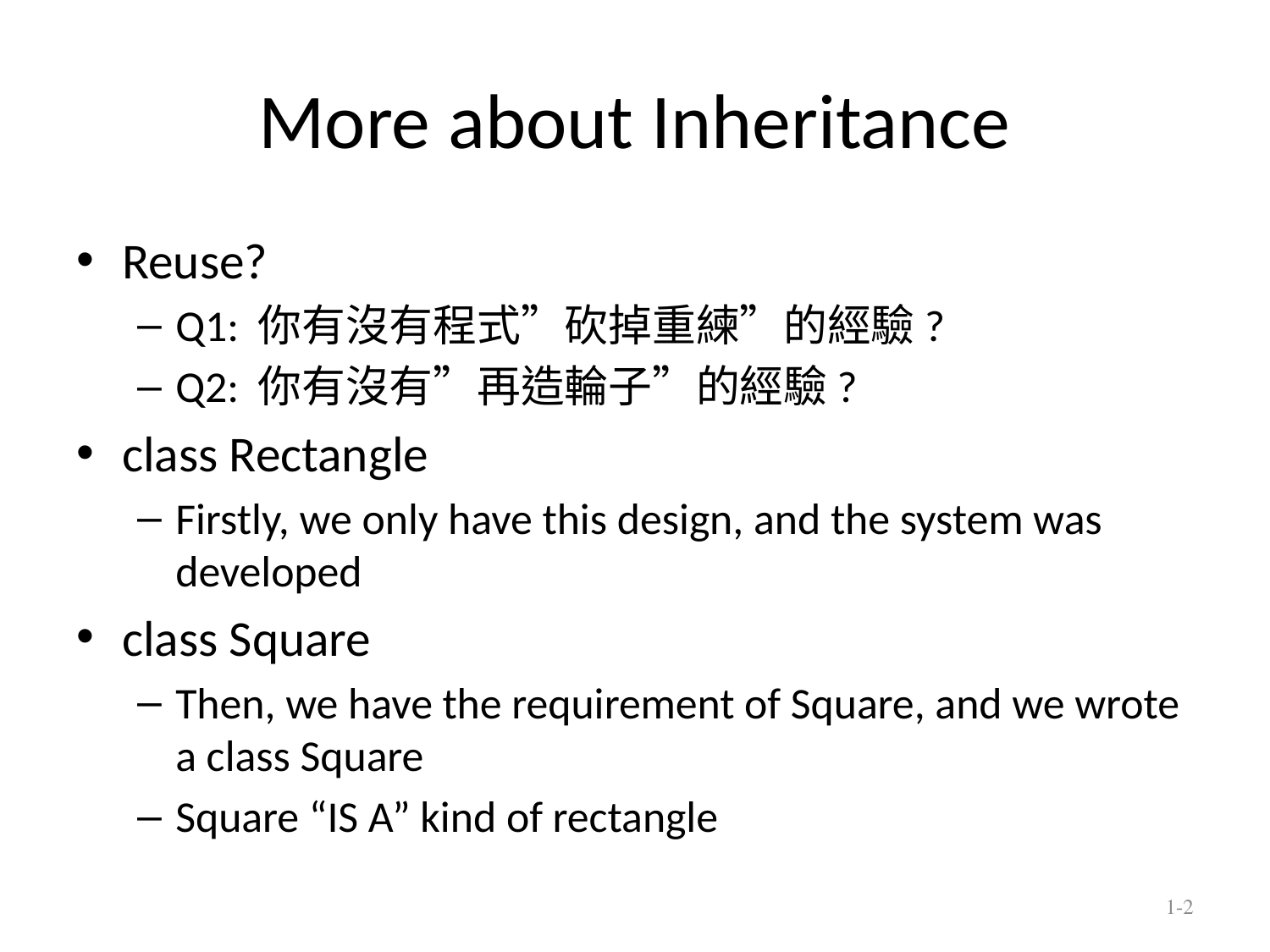

# More about Inheritance
Reuse?
Q1: 你有沒有程式”砍掉重練”的經驗?
Q2: 你有沒有”再造輪子”的經驗?
class Rectangle
Firstly, we only have this design, and the system was developed
class Square
Then, we have the requirement of Square, and we wrote a class Square
Square “IS A” kind of rectangle
1-2